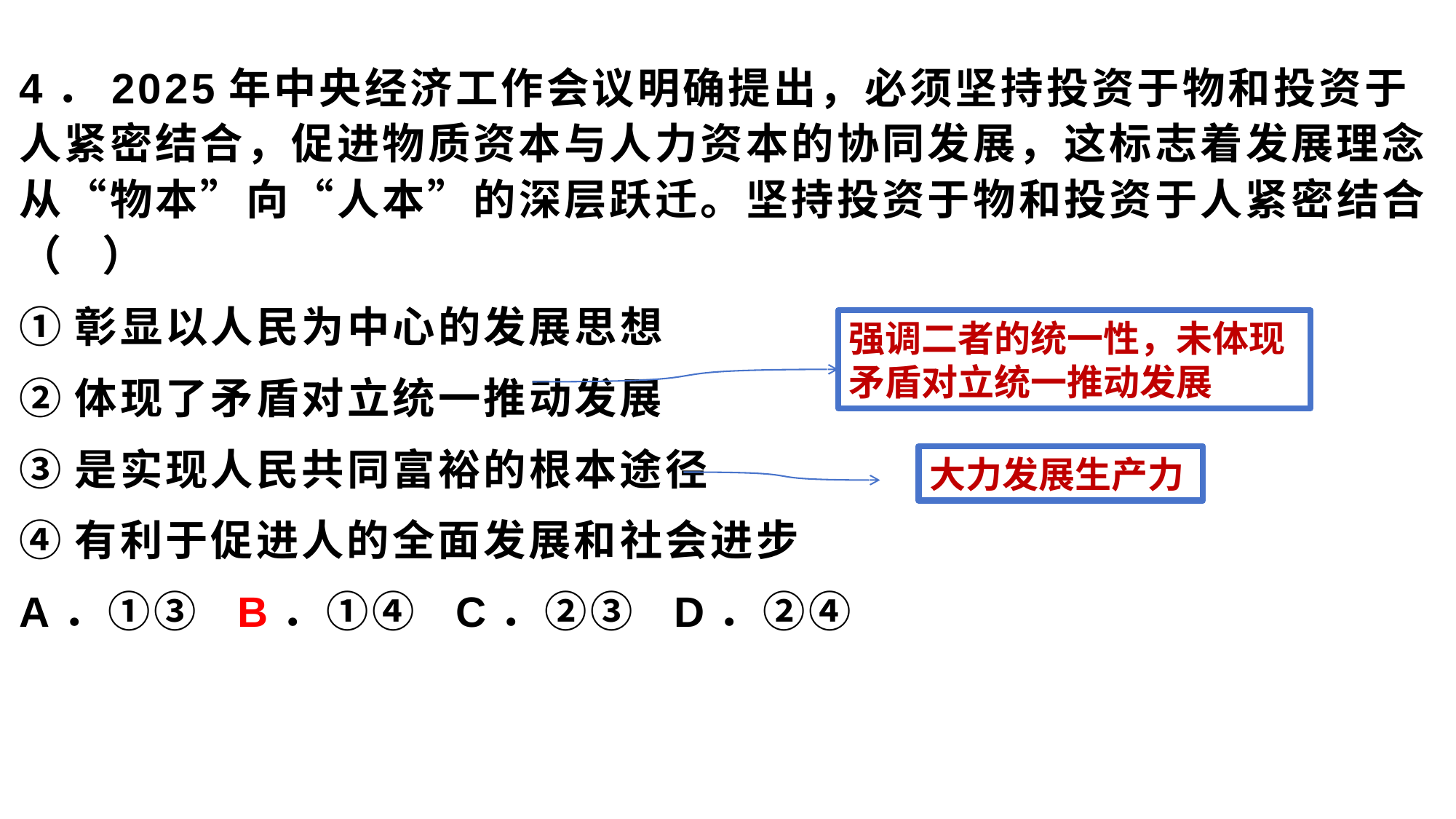

4．2025年中央经济工作会议明确提出，必须坚持投资于物和投资于人紧密结合，促进物质资本与人力资本的协同发展，这标志着发展理念从“物本”向“人本”的深层跃迁。坚持投资于物和投资于人紧密结合（   ）
①彰显以人民为中心的发展思想
②体现了矛盾对立统一推动发展
③是实现人民共同富裕的根本途径
④有利于促进人的全面发展和社会进步
A．①③	B．①④	C．②③	D．②④
强调二者的统一性，未体现矛盾对立统一推动发展
大力发展生产力